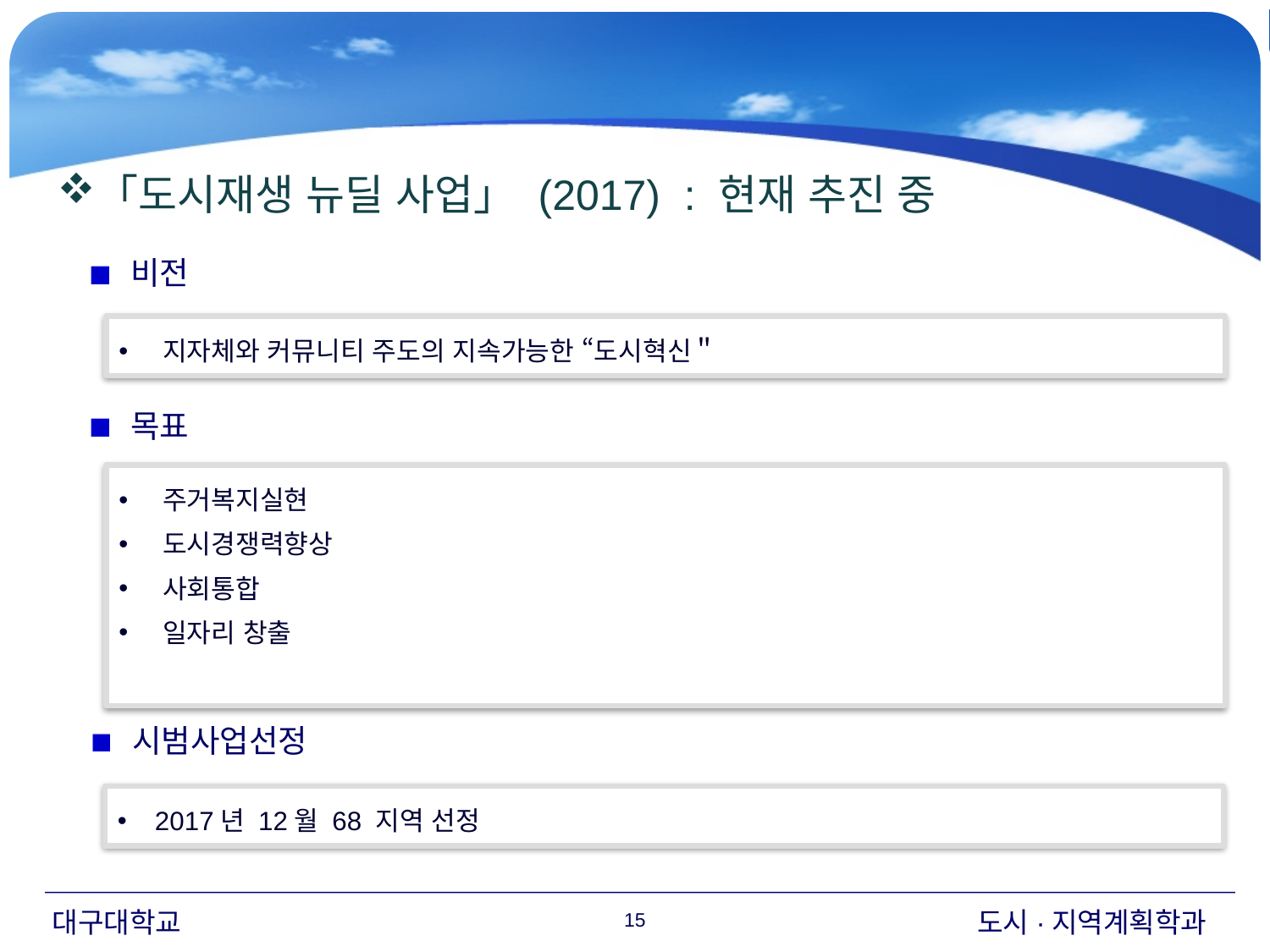

「도시재생 뉴딜 사업」 (2017)  : 현재 추진 중
 비전
 지자체와 커뮤니티 주도의 지속가능한 “도시혁신＂
 목표
 주거복지실현
 도시경쟁력향상
 사회통합
 일자리 창출
 시범사업선정
 2017년 12월 68 지역 선정